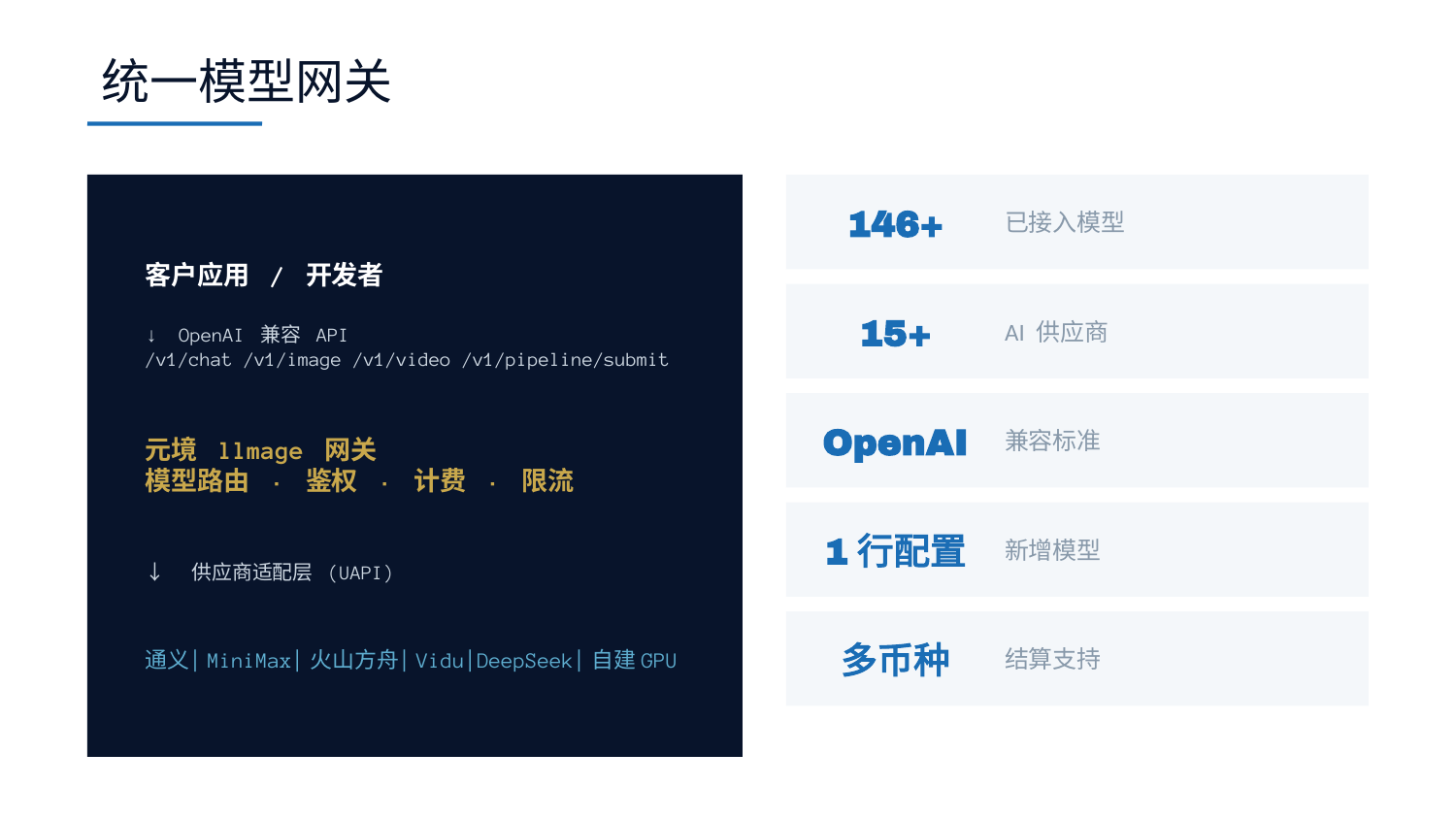

统一模型网关

146+
已接入模型
客户应用 / 开发者

↓  OpenAI 兼容 API
/v1/chat /v1/image /v1/video /v1/pipeline/submit

元境 llmage 网关
模型路由 · 鉴权 · 计费 · 限流

↓  供应商适配层 (UAPI)

通义│MiniMax│火山方舟│Vidu│DeepSeek│自建GPU

15+
AI 供应商

OpenAI
兼容标准

1行配置
新增模型

多币种
结算支持